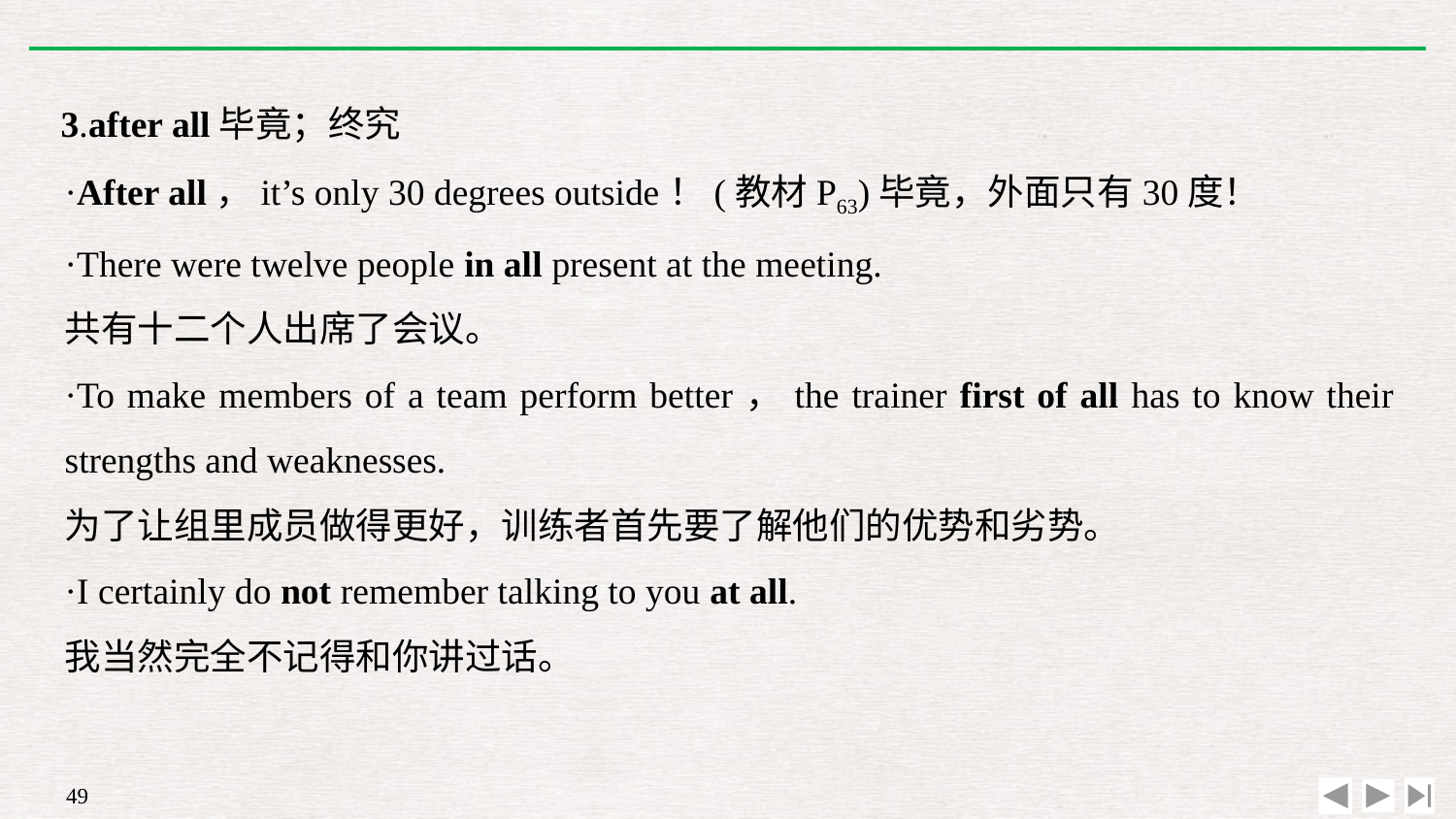

3.after all毕竟；终究
·After all，it’s only 30 degrees outside！(教材P63)毕竟，外面只有30度！
·There were twelve people in all present at the meeting.
共有十二个人出席了会议。
·To make members of a team perform better，the trainer first of all has to know their strengths and weaknesses.
为了让组里成员做得更好，训练者首先要了解他们的优势和劣势。
·I certainly do not remember talking to you at all.
我当然完全不记得和你讲过话。